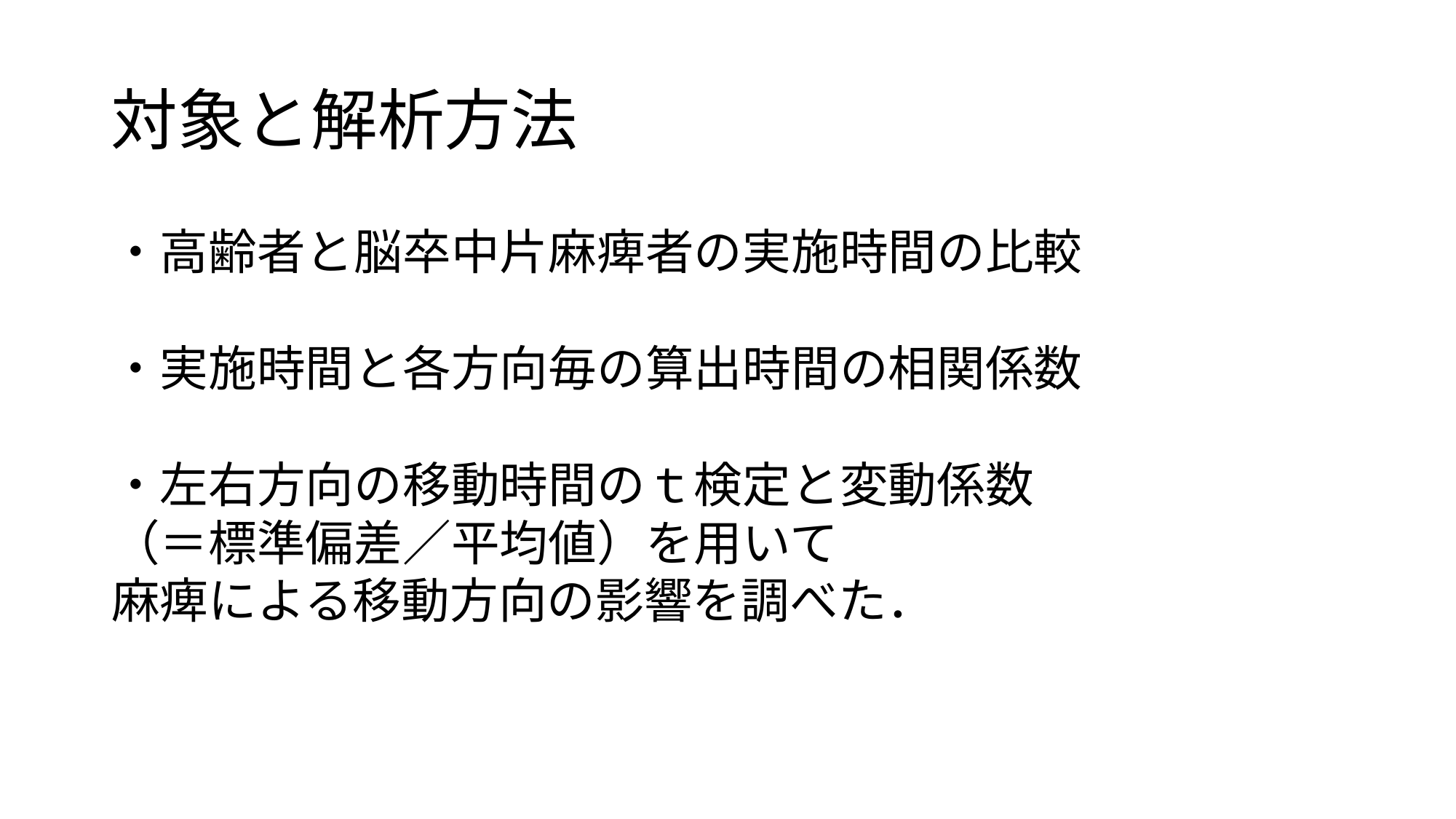

# 対象と解析方法
・高齢者と脳卒中片麻痺者の実施時間の比較

・実施時間と各方向毎の算出時間の相関係数

・左右方向の移動時間のｔ検定と変動係数
（＝標準偏差／平均値）を用いて
麻痺による移動方向の影響を調べた．